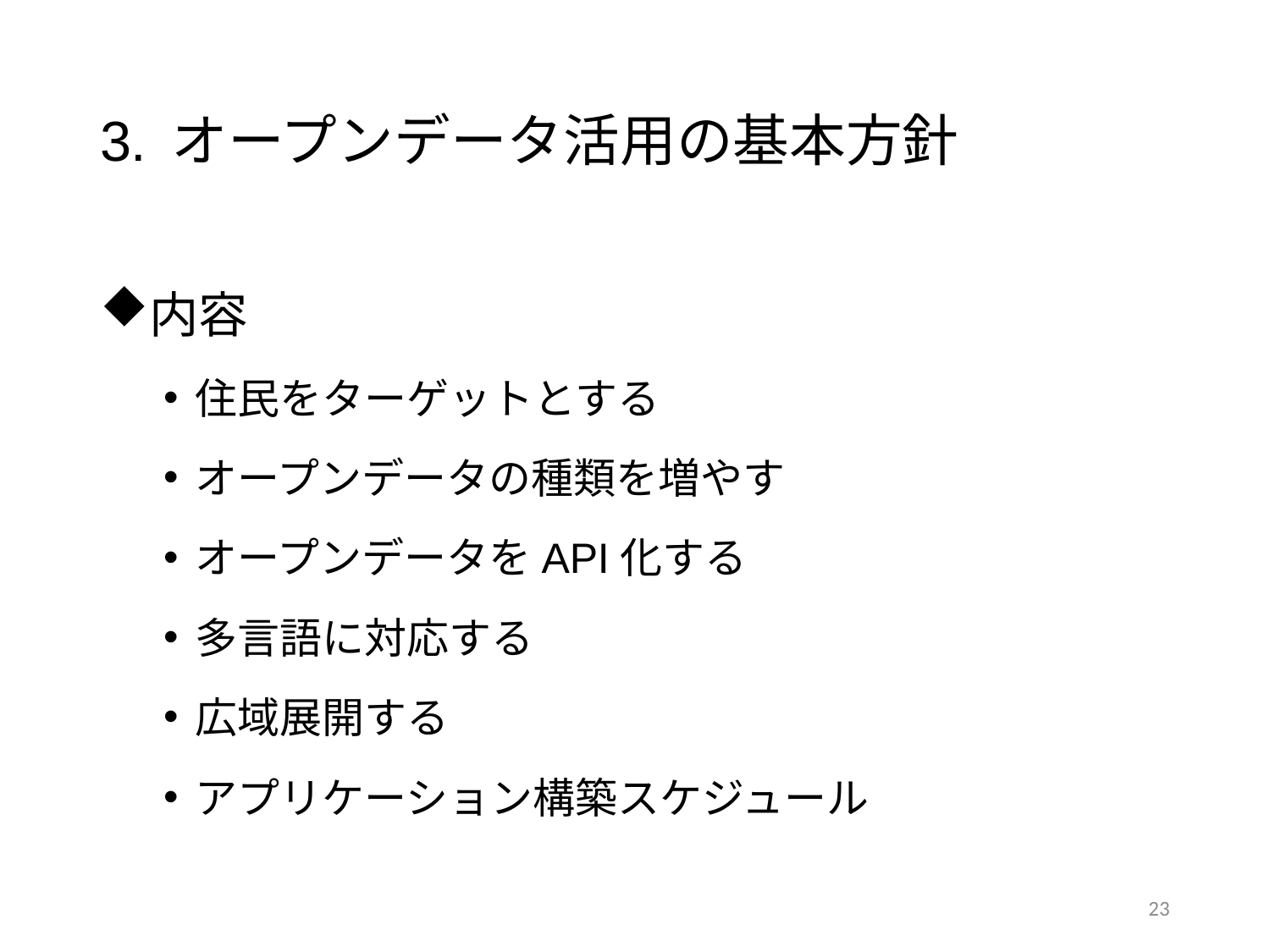

# オープンデータ活用の基本方針
内容
住民をターゲットとする
オープンデータの種類を増やす
オープンデータをAPI化する
多言語に対応する
広域展開する
アプリケーション構築スケジュール

23